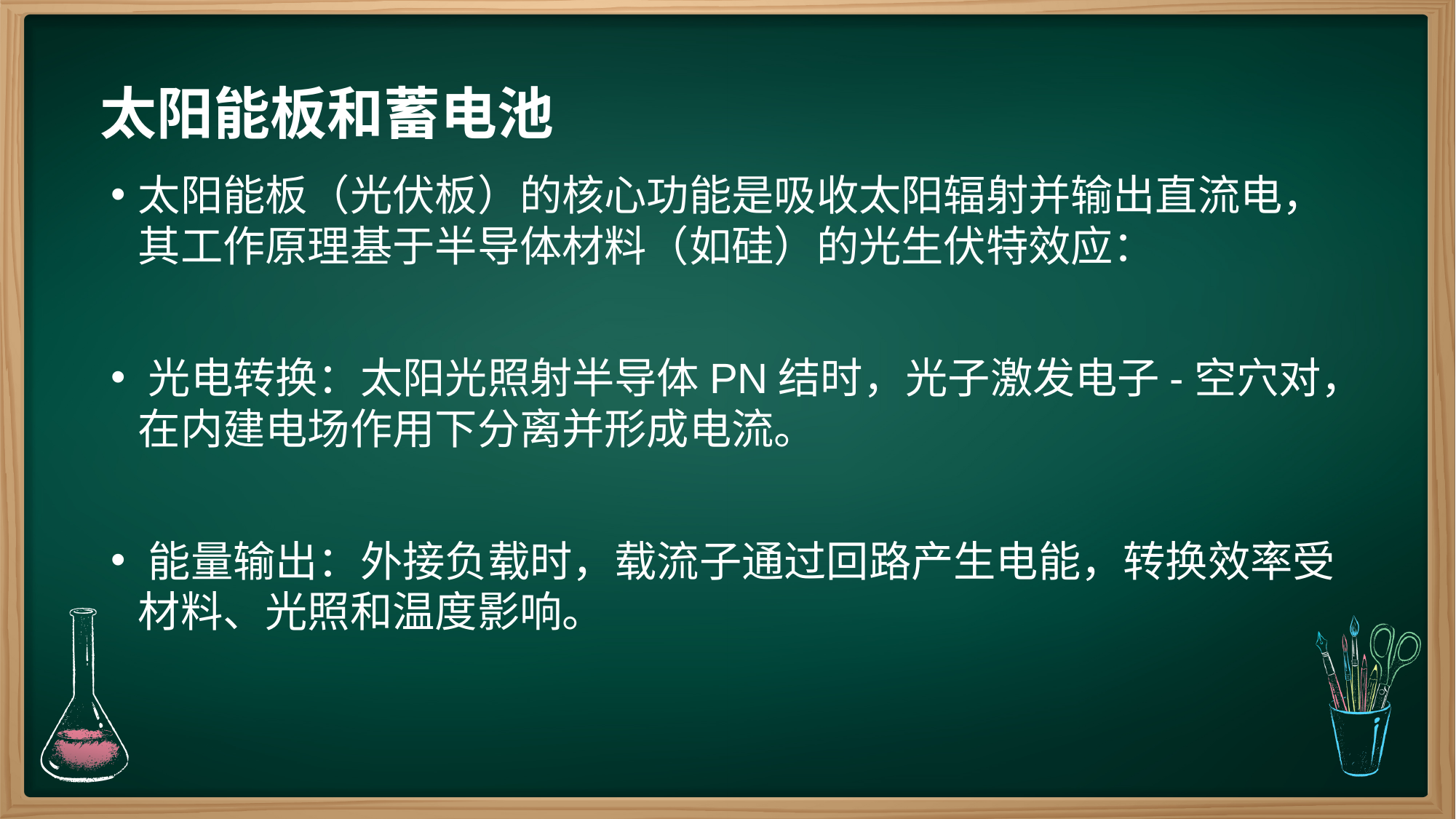

# 太阳能板和蓄电池

太阳能板（光伏板）的核心功能是吸收太阳辐射并输出直流电，其工作原理基于半导体材料（如硅）的光生伏特效应：

‌光电转换‌：太阳光照射半导体PN结时，光子激发电子-空穴对，在内建电场作用下分离并形成电流。‌‌

‌能量输出‌：外接负载时，载流子通过回路产生电能，转换效率受材料、光照和温度影响。‌‌